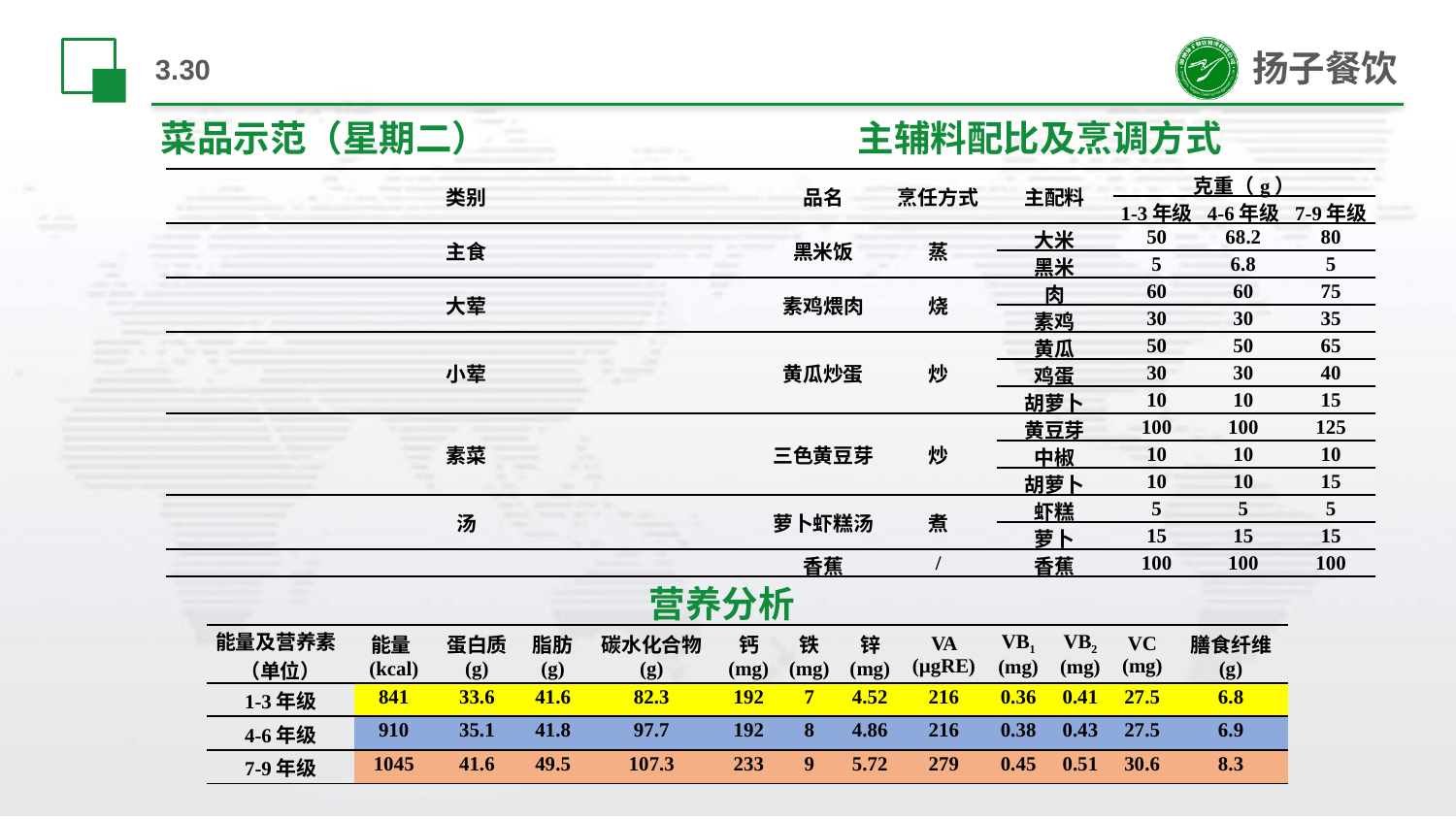

# 3.30
菜品示范（星期二）
主辅料配比及烹调方式
| 类别 | 品名 | 烹任方式 | 主配料 | 克重（g） |  |  |
| --- | --- | --- | --- | --- | --- | --- |
|  |  |  |  | 1-3年级 | 4-6年级 | 7-9年级 |
| 主食 | 黑米饭 | 蒸 | 大米 | 50 | 68.2 | 80 |
|  |  |  | 黑米 | 5 | 6.8 | 5 |
| 大荤 | 素鸡煨肉 | 烧 | 肉 | 60 | 60 | 75 |
|  |  |  | 素鸡 | 30 | 30 | 35 |
| 小荤 | 黄瓜炒蛋 | 炒 | 黄瓜 | 50 | 50 | 65 |
|  |  |  | 鸡蛋 | 30 | 30 | 40 |
|  |  |  | 胡萝卜 | 10 | 10 | 15 |
| 素菜 | 三色黄豆芽 | 炒 | 黄豆芽 | 100 | 100 | 125 |
|  |  |  | 中椒 | 10 | 10 | 10 |
|  |  |  | 胡萝卜 | 10 | 10 | 15 |
| 汤 | 萝卜虾糕汤 | 煮 | 虾糕 | 5 | 5 | 5 |
|  |  |  | 萝卜 | 15 | 15 | 15 |
|  | 香蕉 | / | 香蕉 | 100 | 100 | 100 |
营养分析
| 能量及营养素 （单位） | 能量(kcal) | 蛋白质 (g) | 脂肪 (g) | 碳水化合物 (g) | 钙 (mg) | 铁 (mg) | 锌 (mg) | VA (µgRE) | VB1 (mg) | VB2 (mg) | VC (mg) | 膳食纤维 (g) |
| --- | --- | --- | --- | --- | --- | --- | --- | --- | --- | --- | --- | --- |
| 1-3年级 | 841 | 33.6 | 41.6 | 82.3 | 192 | 7 | 4.52 | 216 | 0.36 | 0.41 | 27.5 | 6.8 |
| 4-6年级 | 910 | 35.1 | 41.8 | 97.7 | 192 | 8 | 4.86 | 216 | 0.38 | 0.43 | 27.5 | 6.9 |
| 7-9年级 | 1045 | 41.6 | 49.5 | 107.3 | 233 | 9 | 5.72 | 279 | 0.45 | 0.51 | 30.6 | 8.3 |